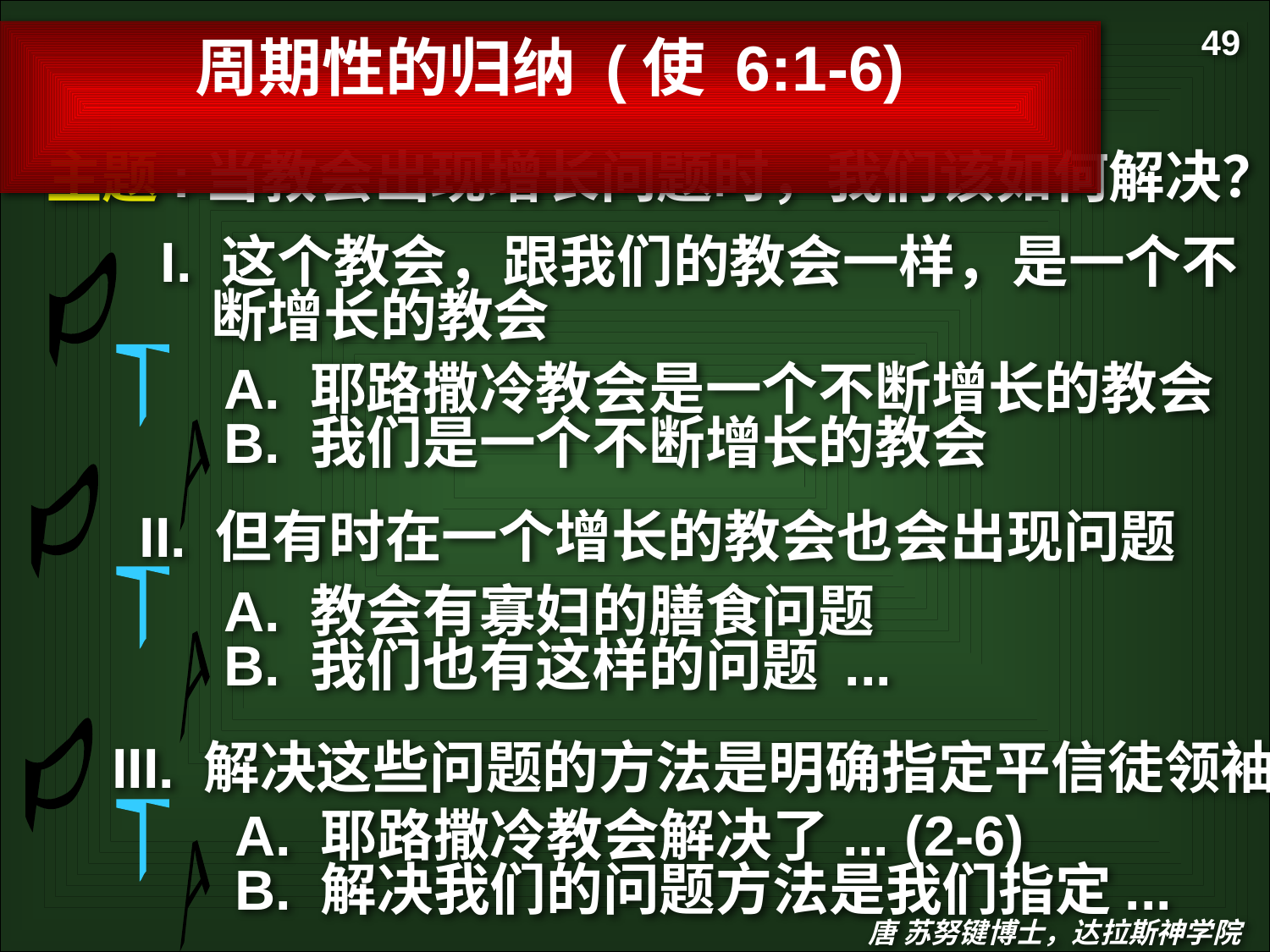

49
周期性的归纳 (使 6:1-6)
主题:当教会出现增长问题时，我们该如何解决？
P
I. 这个教会，跟我们的教会一样，是一个不断增长的教会
T
A. 耶路撒冷教会是一个不断增长的教会
B. 我们是一个不断增长的教会
A
P
II. 但有时在一个增长的教会也会出现问题
T
A. 教会有寡妇的膳食问题
B. 我们也有这样的问题 ...
A
P
III. 解决这些问题的方法是明确指定平信徒领袖
T
A. 耶路撒冷教会解决了... (2-6)
B. 解决我们的问题方法是我们指定...
A
唐 苏努键博士，达拉斯神学院